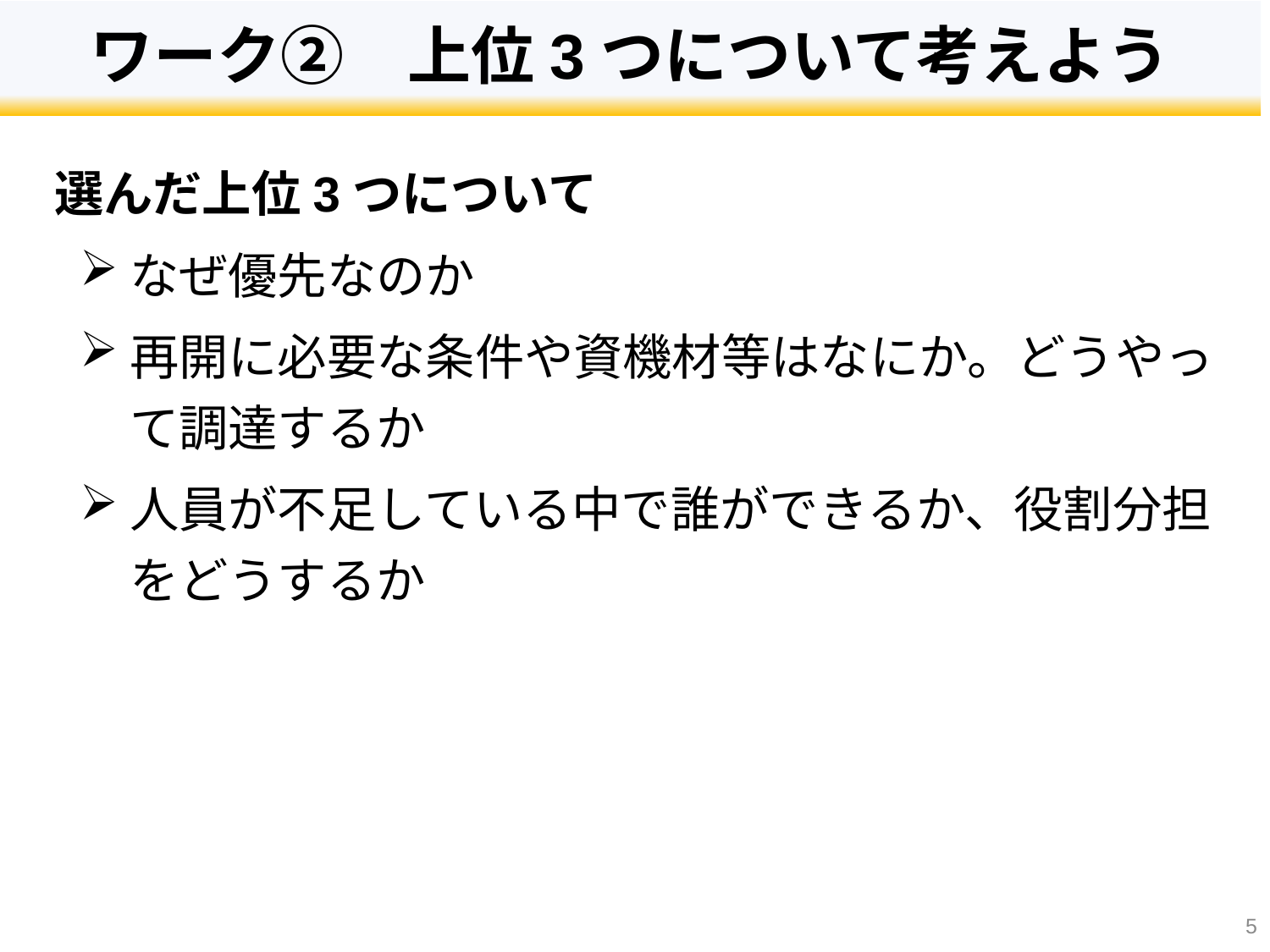

# ワーク②　上位3つについて考えよう
選んだ上位3つについて
なぜ優先なのか
再開に必要な条件や資機材等はなにか。どうやって調達するか
人員が不足している中で誰ができるか、役割分担をどうするか

5